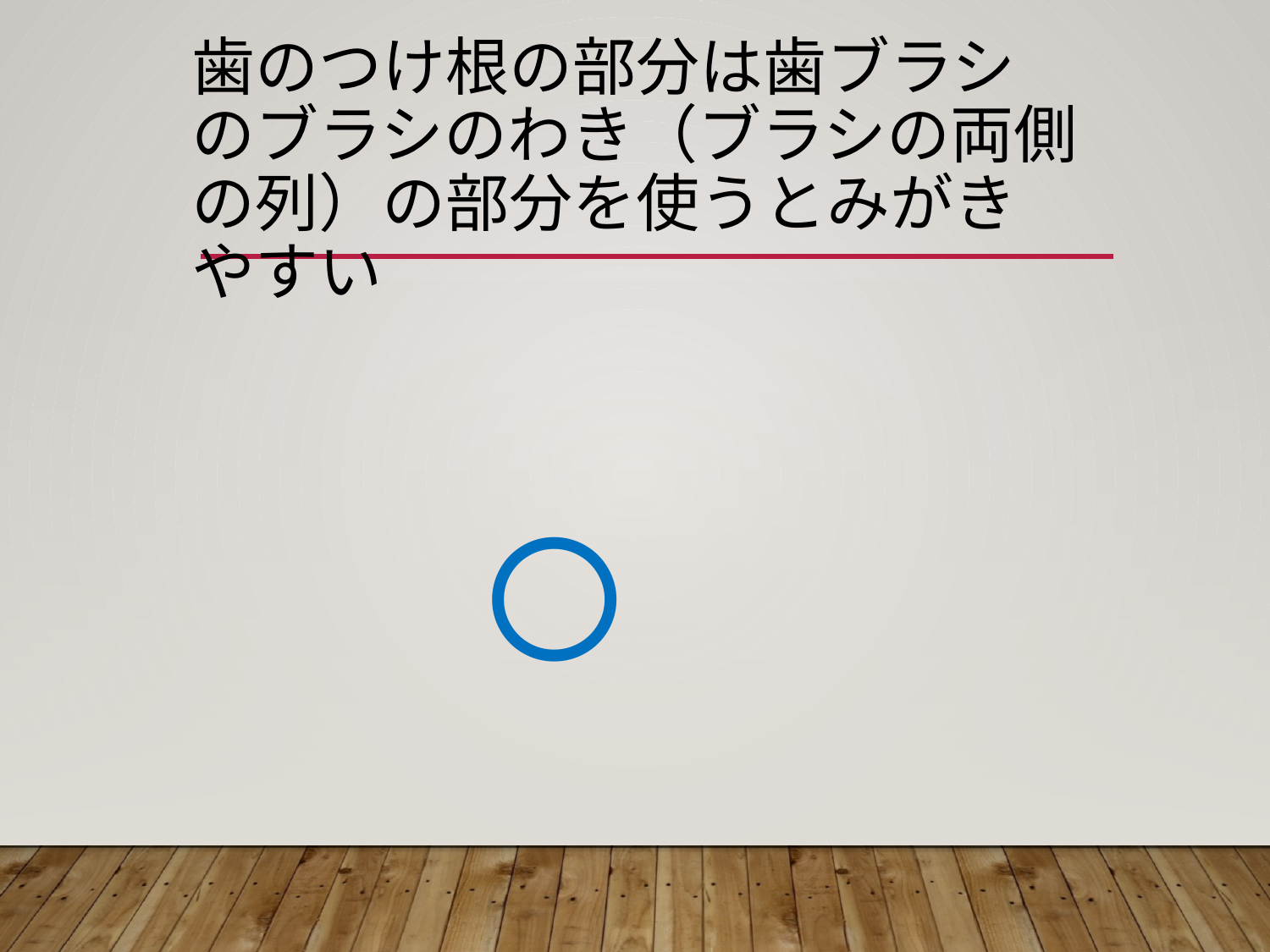

# 歯のつけ根の部分は歯ブラシのブラシのわき（ブラシの両側の列）の部分を使うとみがきやすい
○